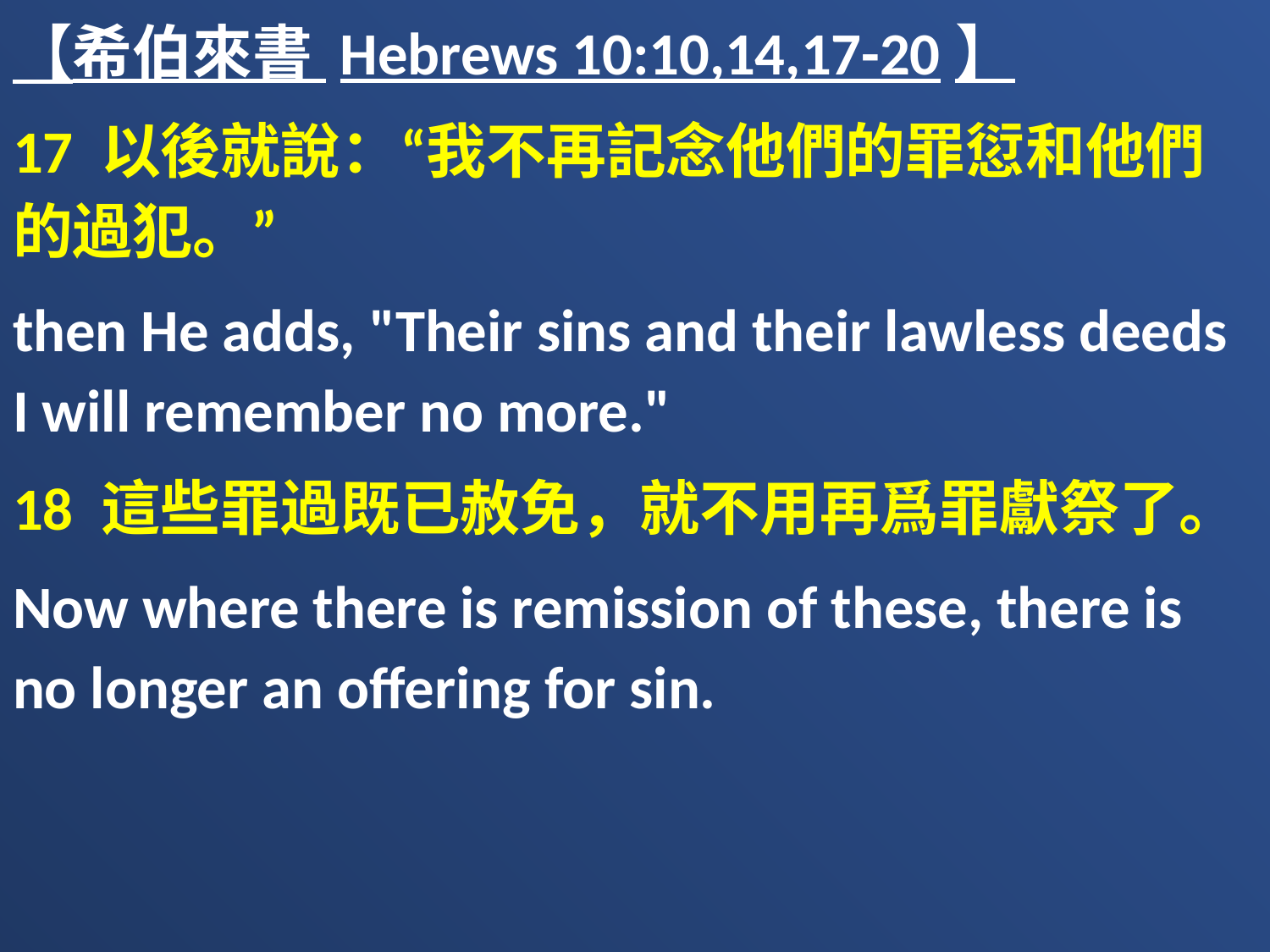

【希伯來書 Hebrews 10:10,14,17-20】
17 以後就說：“我不再記念他們的罪愆和他們的過犯。”
then He adds, "Their sins and their lawless deeds I will remember no more."
18 這些罪過既已赦免，就不用再爲罪獻祭了。
Now where there is remission of these, there is no longer an offering for sin.